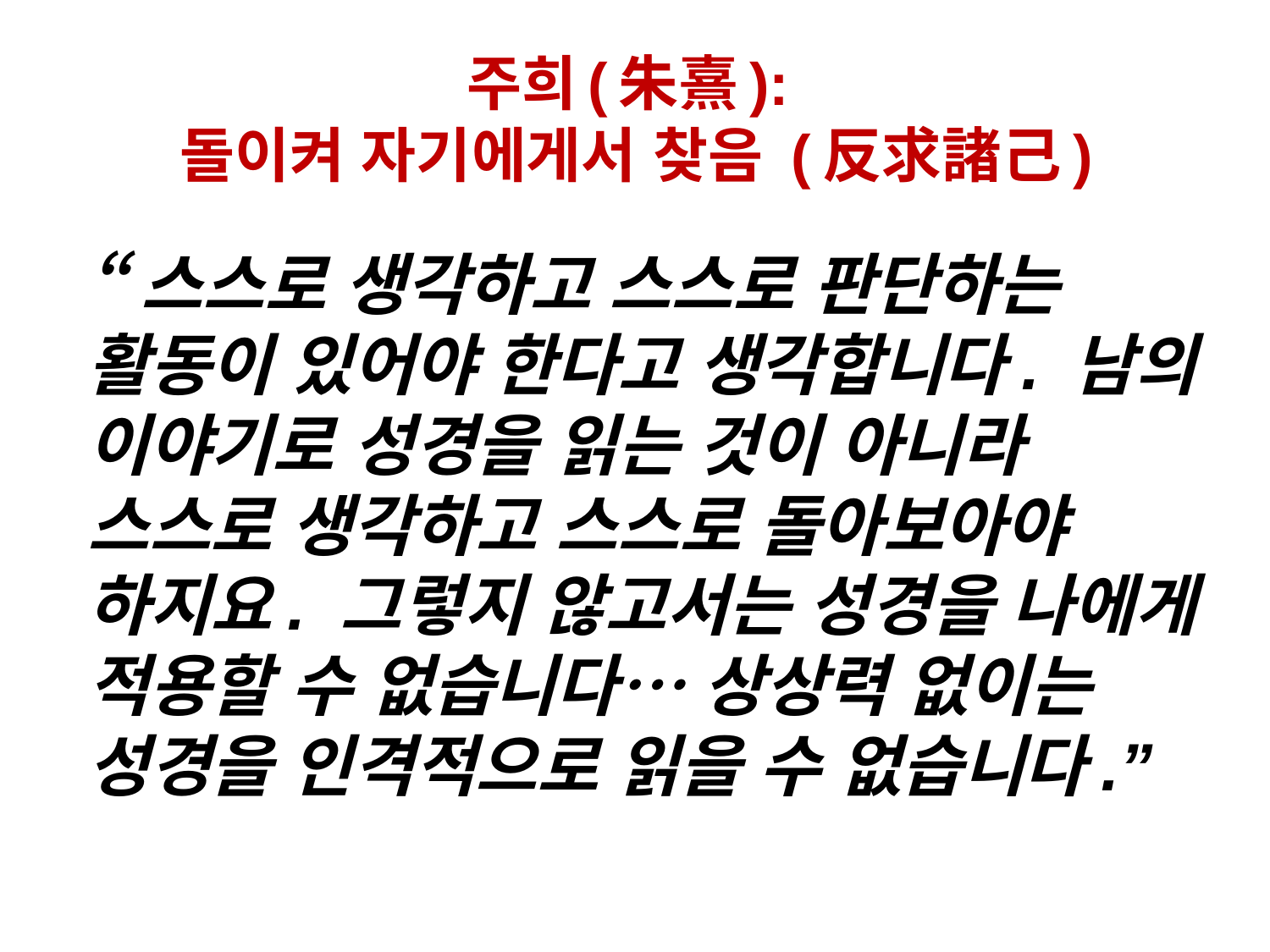

주희(朱熹):
돌이켜 자기에게서 찾음 (反求諸己)
“스스로 생각하고 스스로 판단하는 활동이 있어야 한다고 생각합니다. 남의 이야기로 성경을 읽는 것이 아니라 스스로 생각하고 스스로 돌아보아야 하지요. 그렇지 않고서는 성경을 나에게 적용할 수 없습니다… 상상력 없이는 성경을 인격적으로 읽을 수 없습니다.”